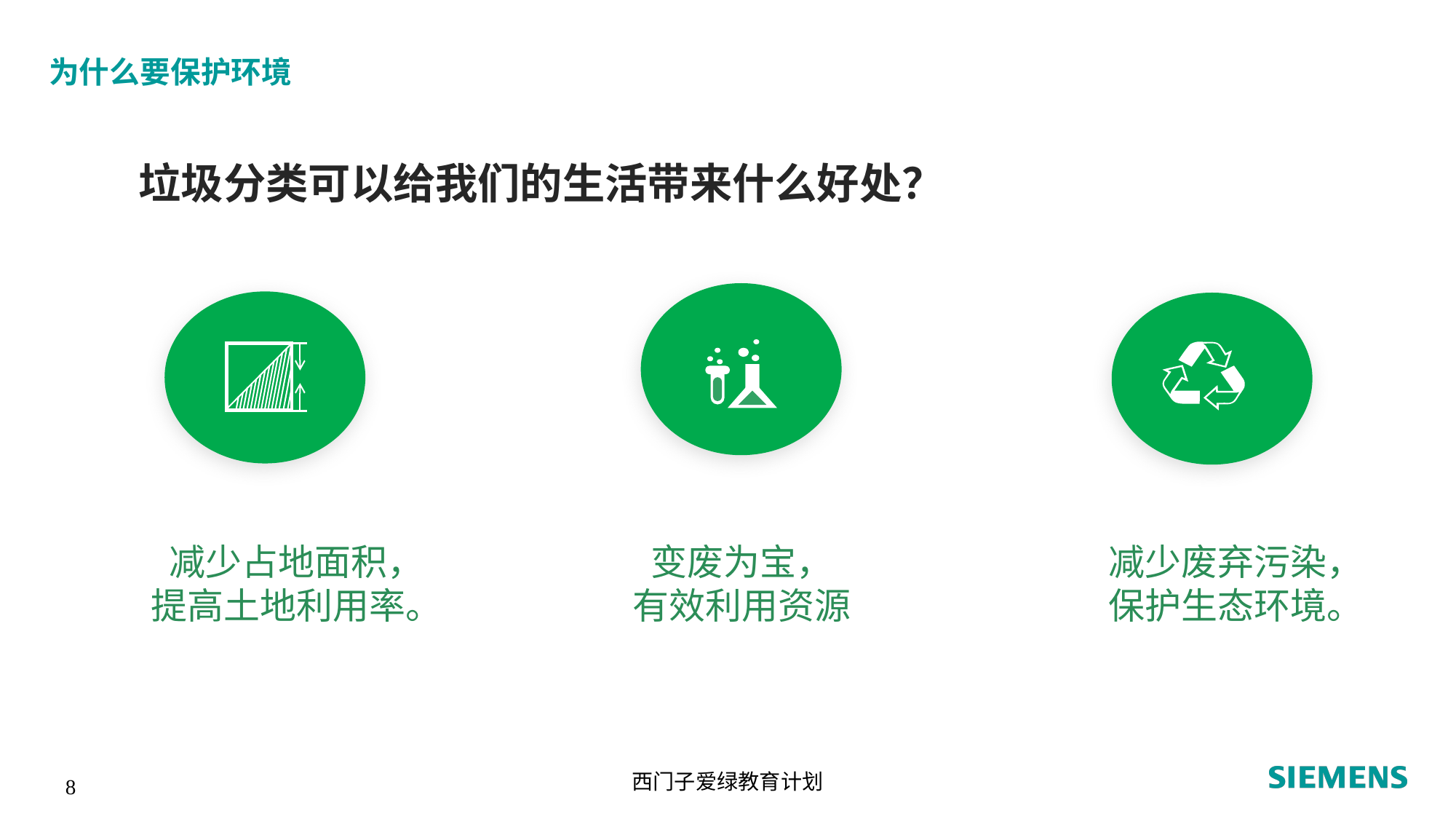

# 为什么要保护环境
垃圾分类可以给我们的生活带来什么好处？

减少占地面积，
提高土地利用率。
减少废弃污染，保护生态环境。
变废为宝，
有效利用资源
 8
西门子爱绿教育计划